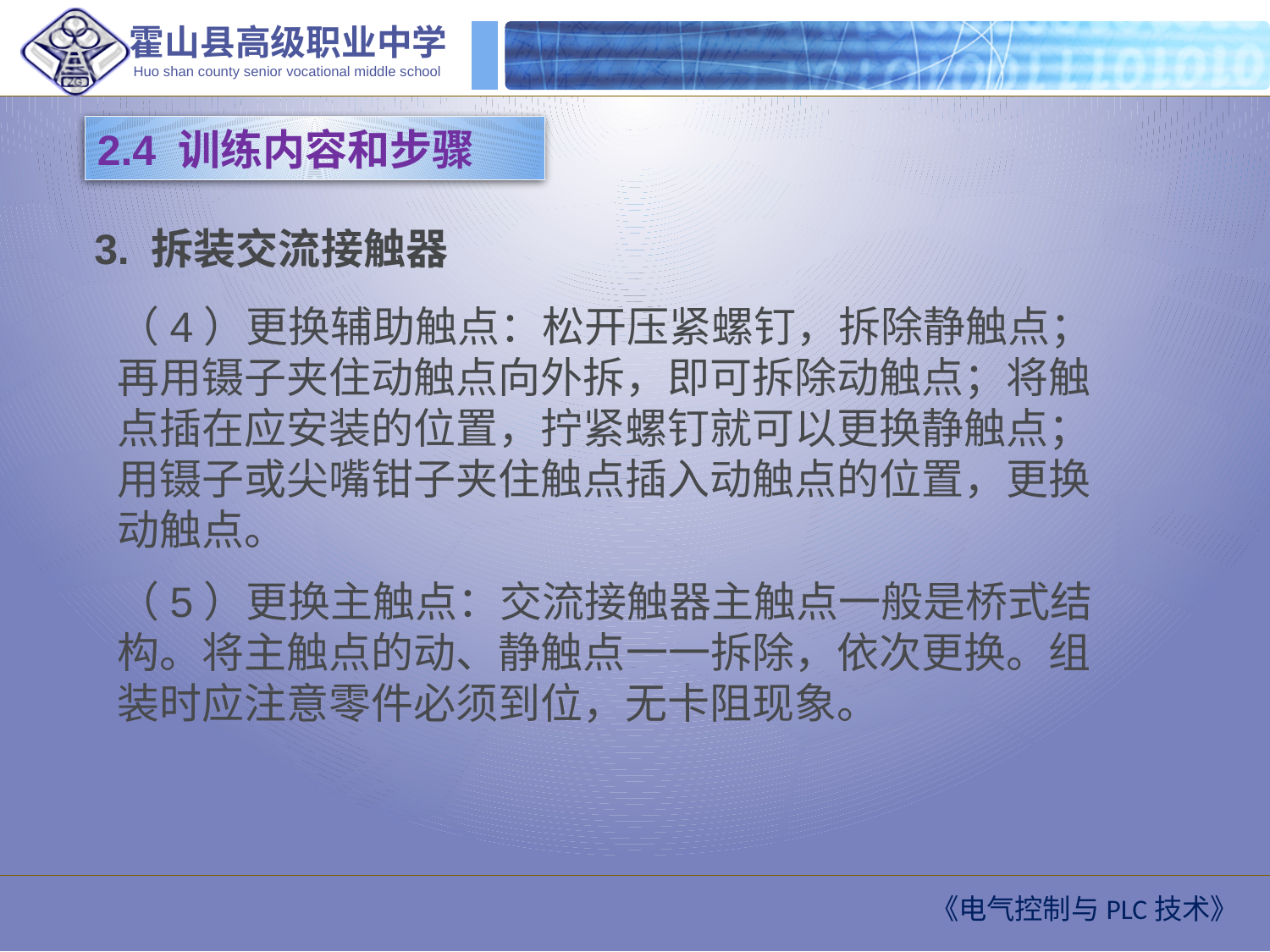

2.4 训练内容和步骤
3. 拆装交流接触器
（4）更换辅助触点：松开压紧螺钉，拆除静触点；再用镊子夹住动触点向外拆，即可拆除动触点；将触点插在应安装的位置，拧紧螺钉就可以更换静触点；用镊子或尖嘴钳子夹住触点插入动触点的位置，更换动触点。
（5）更换主触点：交流接触器主触点一般是桥式结构。将主触点的动、静触点一一拆除，依次更换。组装时应注意零件必须到位，无卡阻现象。